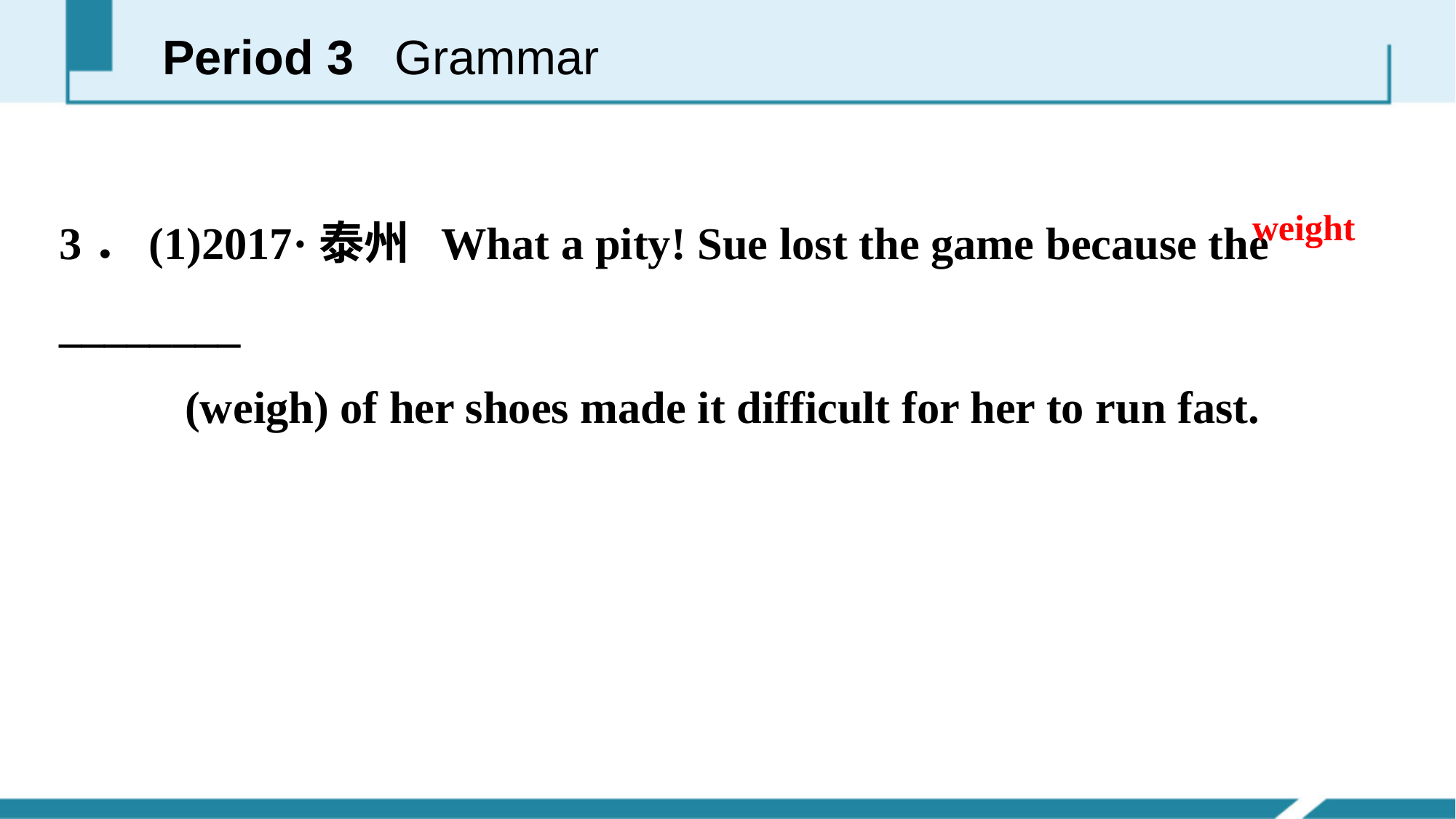

Period 3   Grammar
3．(1)2017·泰州  What a pity! Sue lost the game because the ________
           (weigh) of her shoes made it difficult for her to run fast.
weight